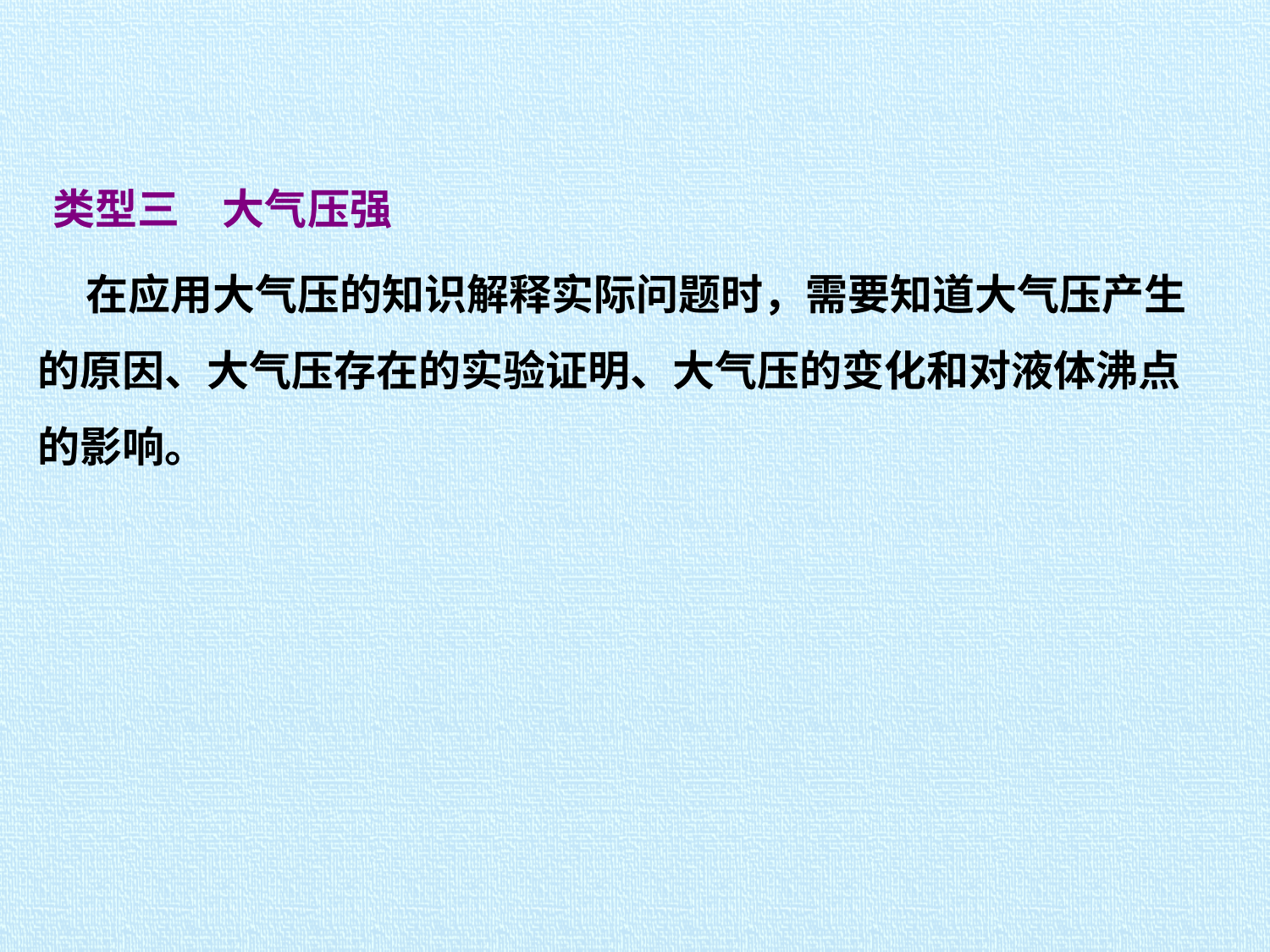

类型三　大气压强
    在应用大气压的知识解释实际问题时，需要知道大气压产生的原因、大气压存在的实验证明、大气压的变化和对液体沸点的影响。